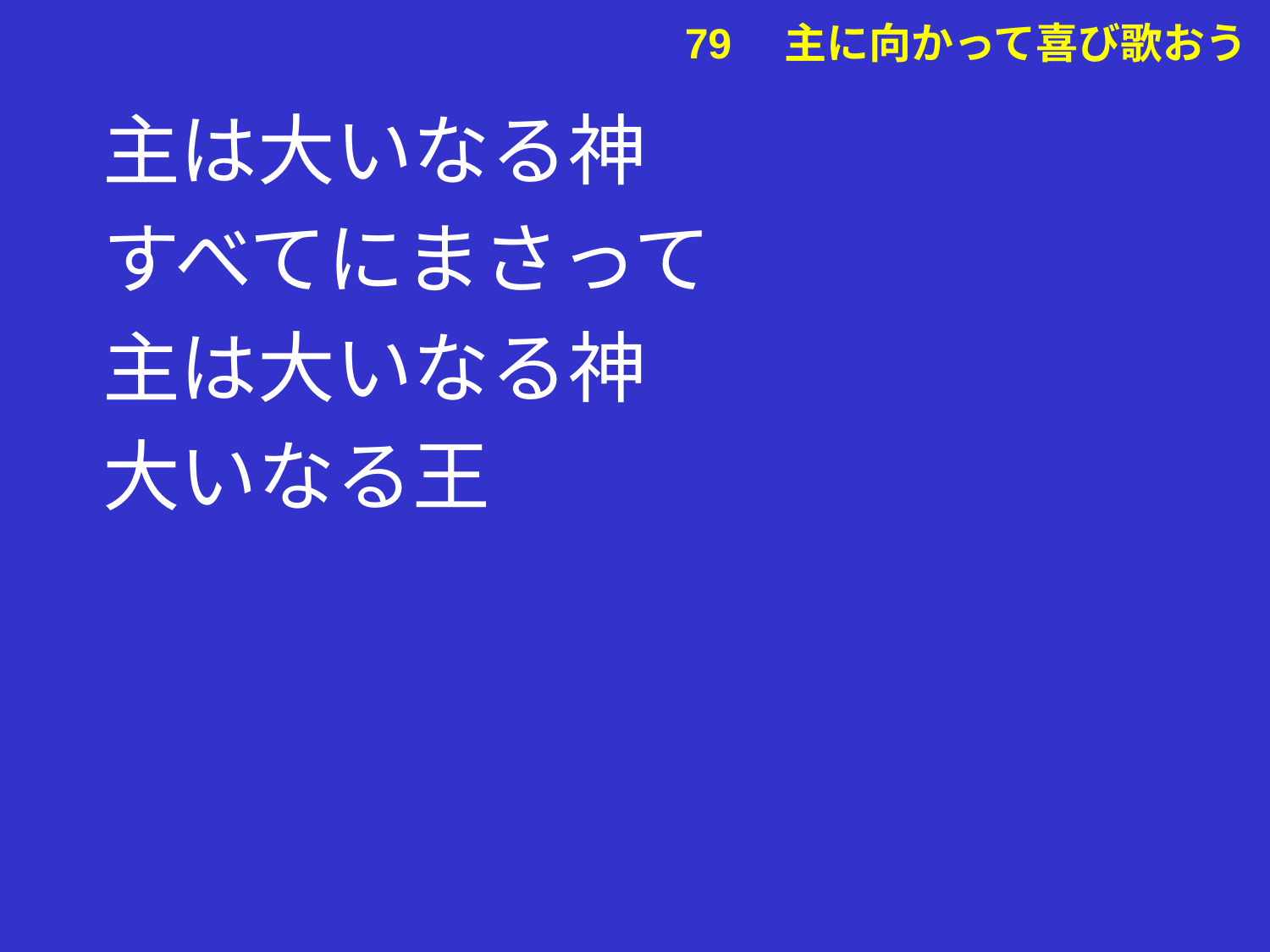

主は大いなる神
すべてにまさって
主は大いなる神
大いなる王
# 79　主に向かって喜び歌おう